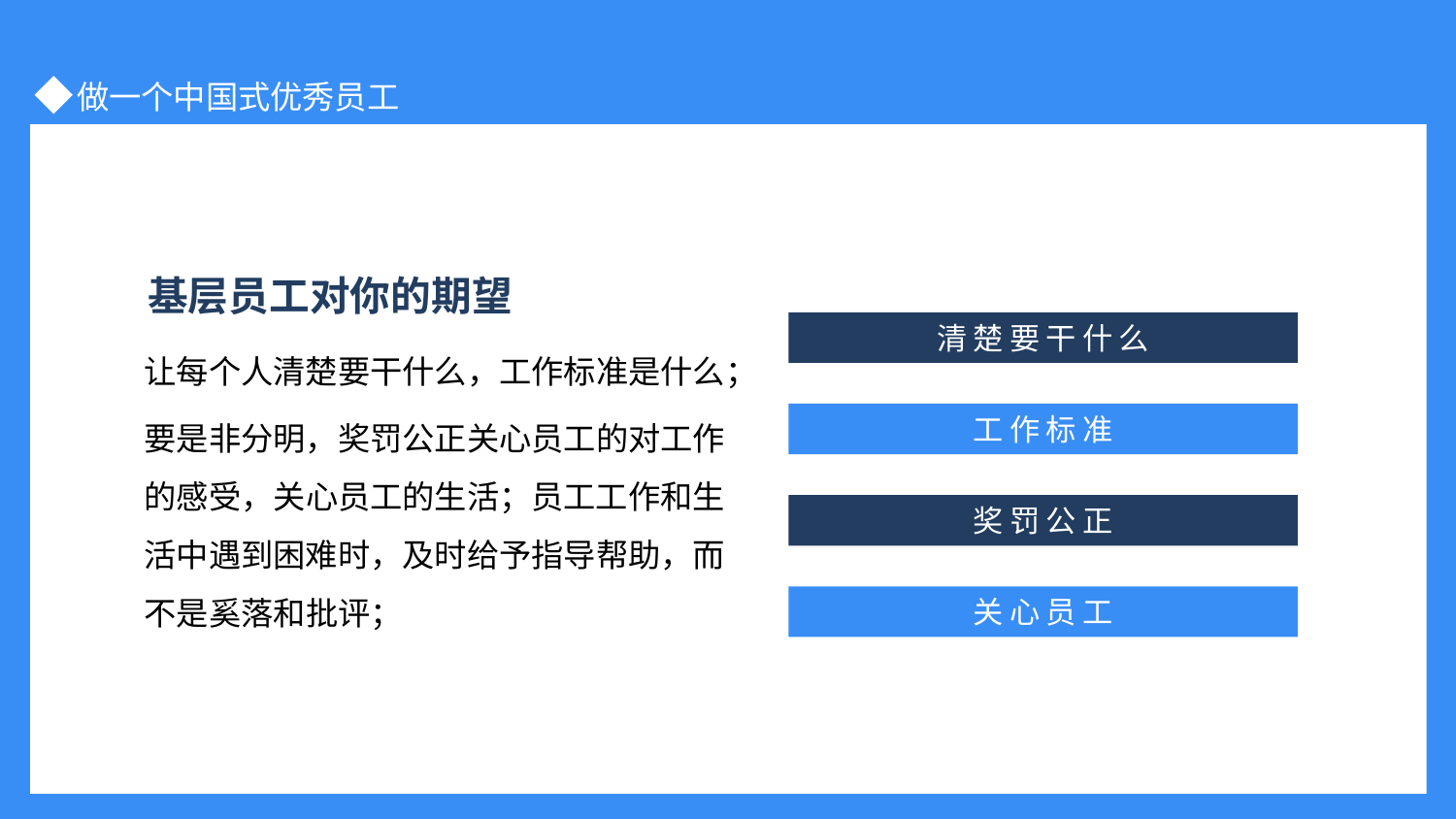

基层员工对你的期望
清楚要干什么
让每个人清楚要干什么，工作标准是什么；
要是非分明，奖罚公正关心员工的对工作的感受，关心员工的生活；员工工作和生活中遇到困难时，及时给予指导帮助，而不是奚落和批评；
工作标准
奖罚公正
关心员工